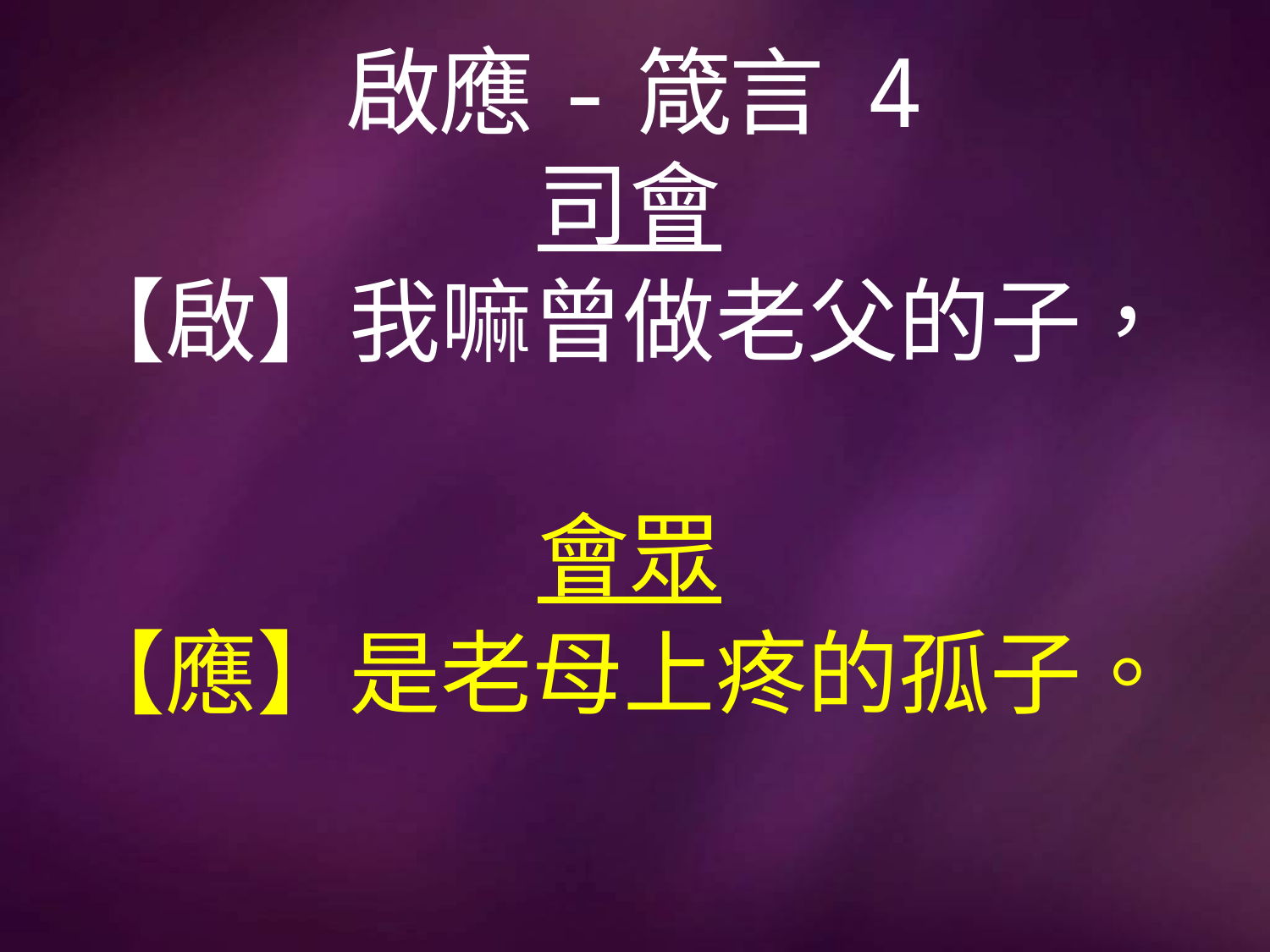

# 啟應-箴言 4
司會
【啟】我嘛曾做老父的子，

會眾
【應】是老母上疼的孤子。